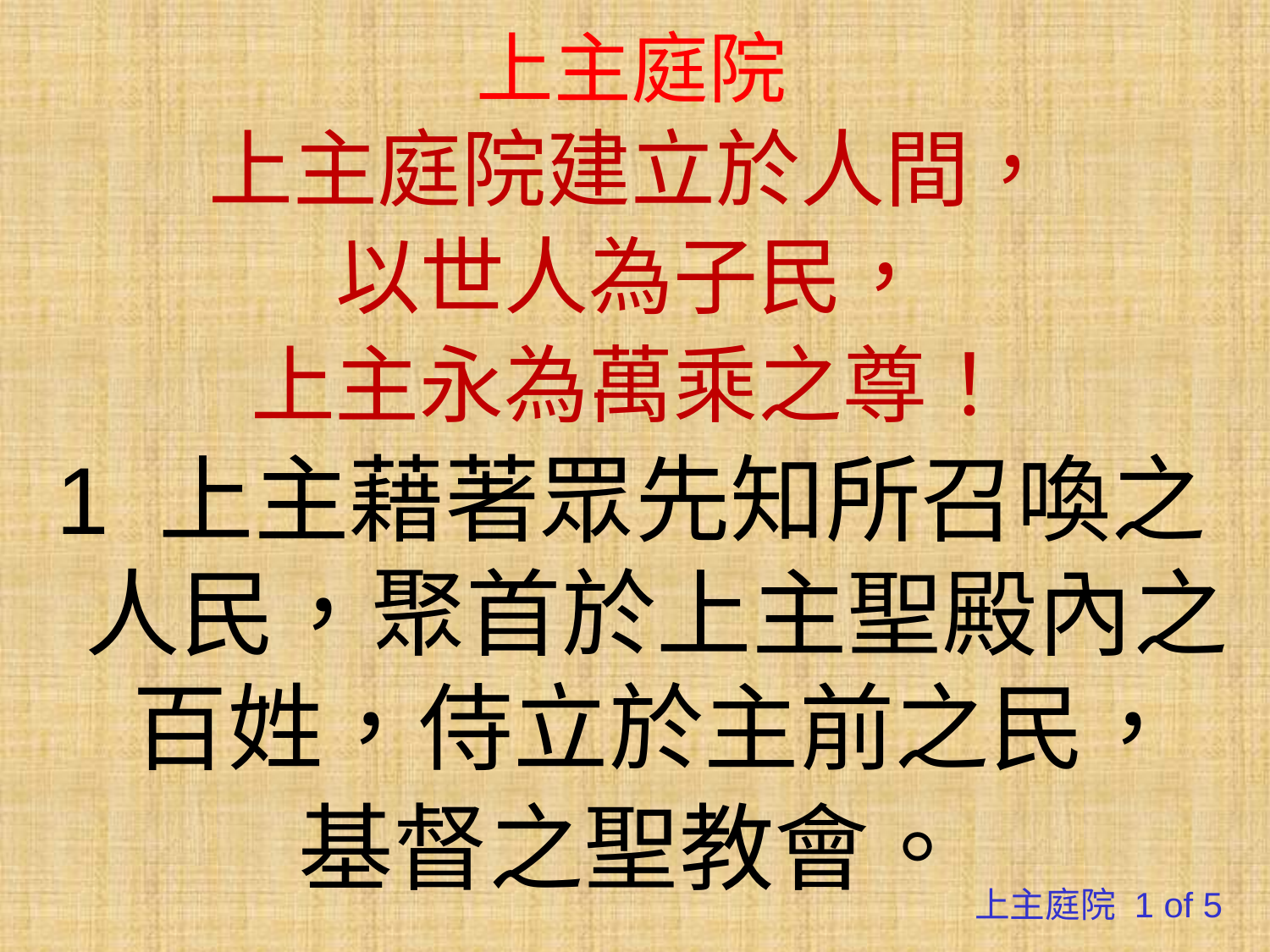

# 上主庭院
上主庭院建立於人間，
以世人為子民，
上主永為萬乘之尊！
1 上主藉著眾先知所召喚之人民，聚首於上主聖殿內之百姓，侍立於主前之民，
基督之聖教會。
上主庭院 1 of 5